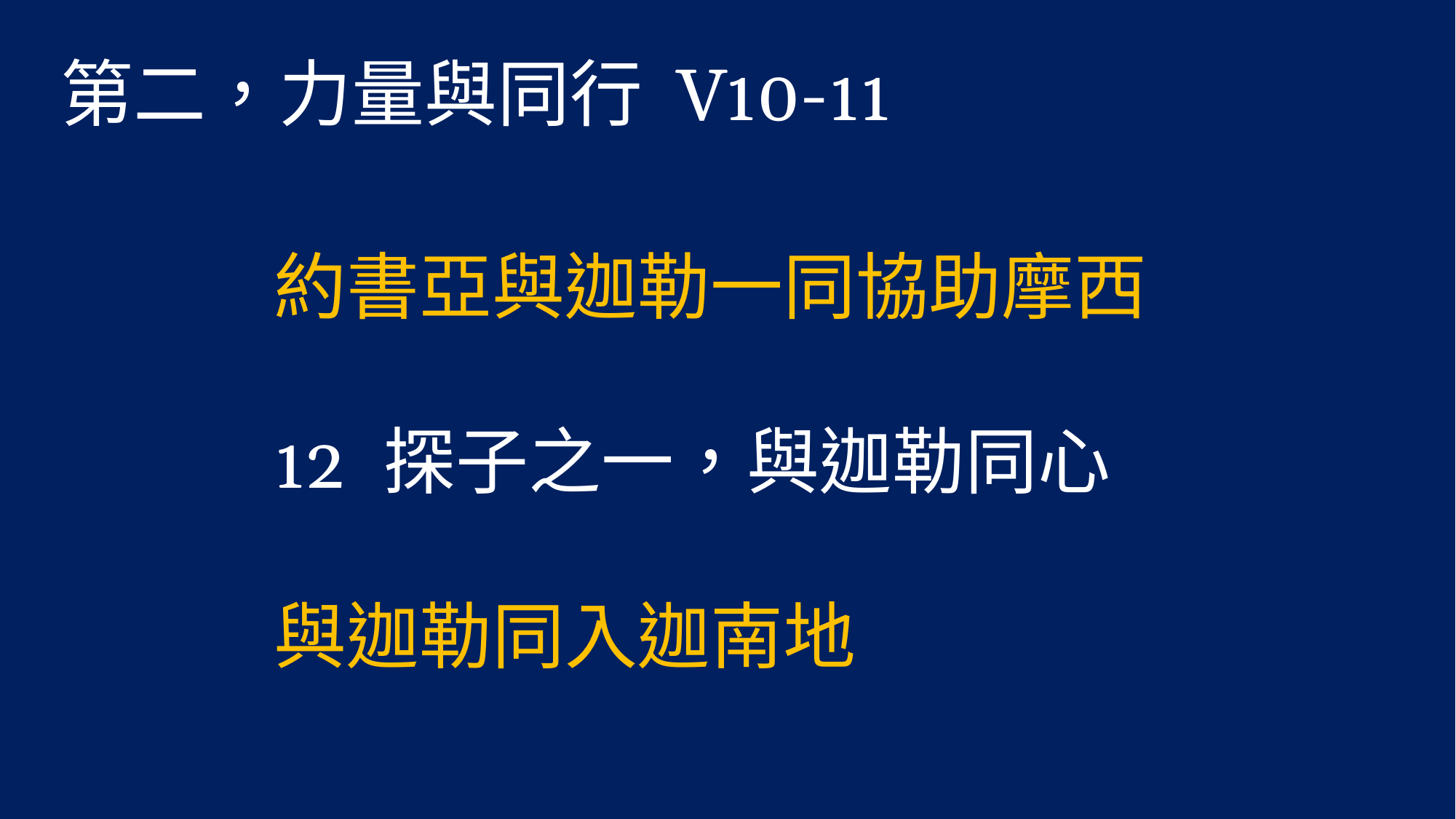

第二，力量與同行 V10-11
約書亞與迦勒一同協助摩西

12	探子之一，與迦勒同心

與迦勒同入迦南地